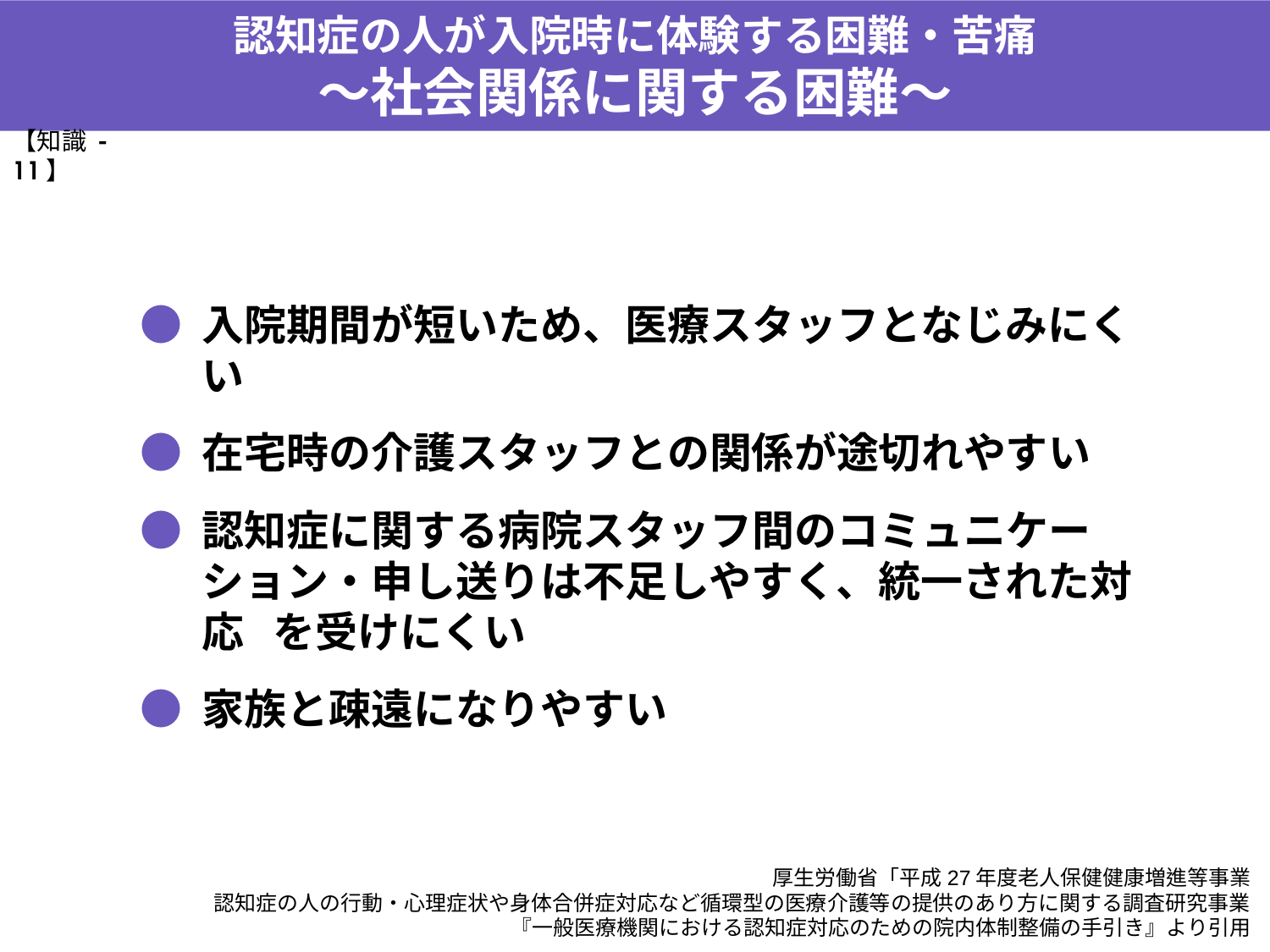

認知症の人が入院時に体験する困難・苦痛
～社会関係に関する困難～
【知識 -11】
● 入院期間が短いため、医療スタッフとなじみにくい
● 在宅時の介護スタッフとの関係が途切れやすい
● 認知症に関する病院スタッフ間のコミュニケー     ション・申し送りは不足しやすく、統一された対応   を受けにくい
● 家族と疎遠になりやすい
厚生労働省「平成27年度老人保健健康増進等事業
認知症の人の行動・心理症状や身体合併症対応など循環型の医療介護等の提供のあり方に関する調査研究事業
『一般医療機関における認知症対応のための院内体制整備の手引き』より引用